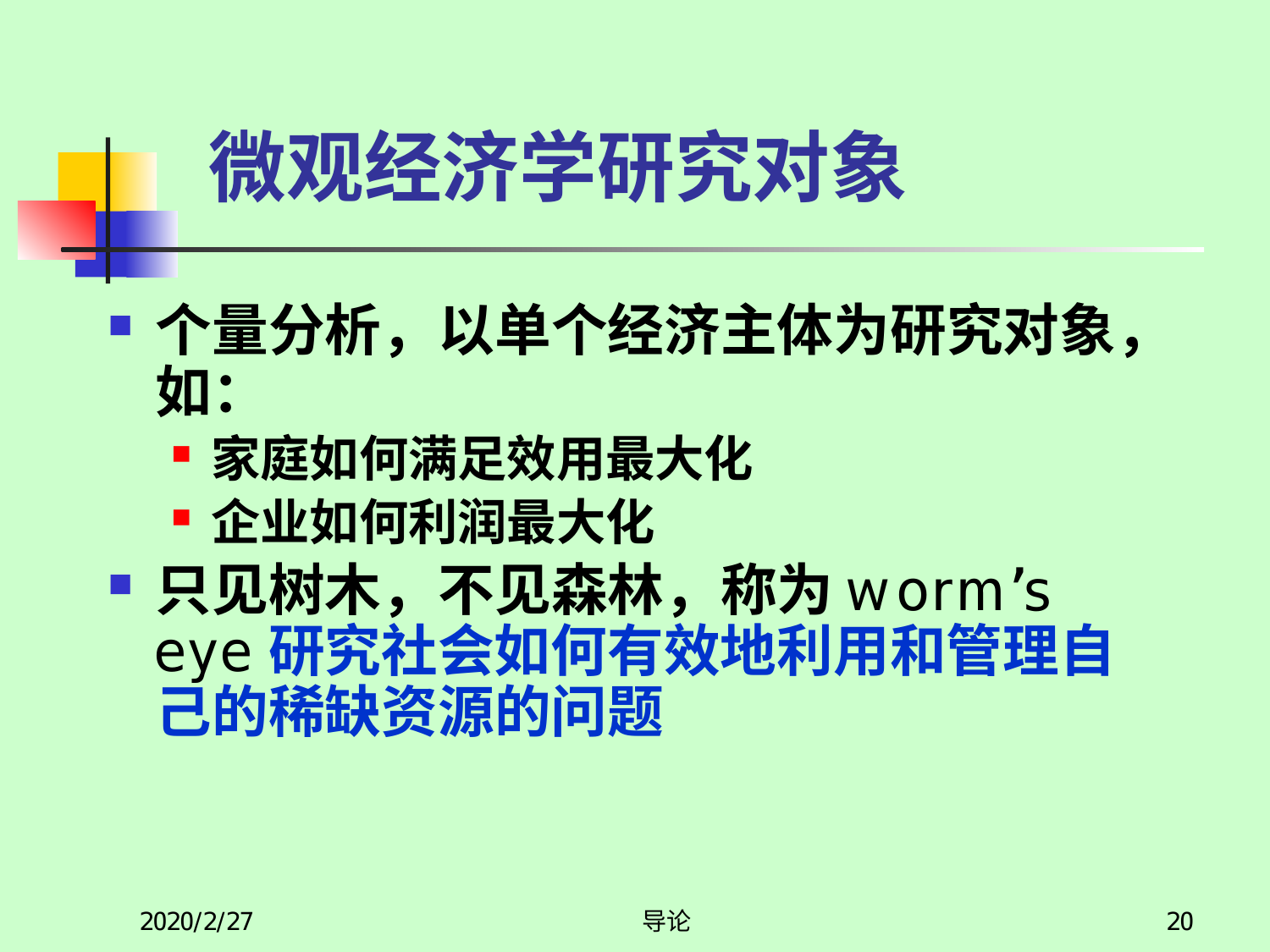

# 微观经济学研究对象
个量分析，以单个经济主体为研究对象，如：
家庭如何满足效用最大化
企业如何利润最大化
只见树木，不见森林，称为worm’s eye研究社会如何有效地利用和管理自己的稀缺资源的问题
2020/2/27
导论
20